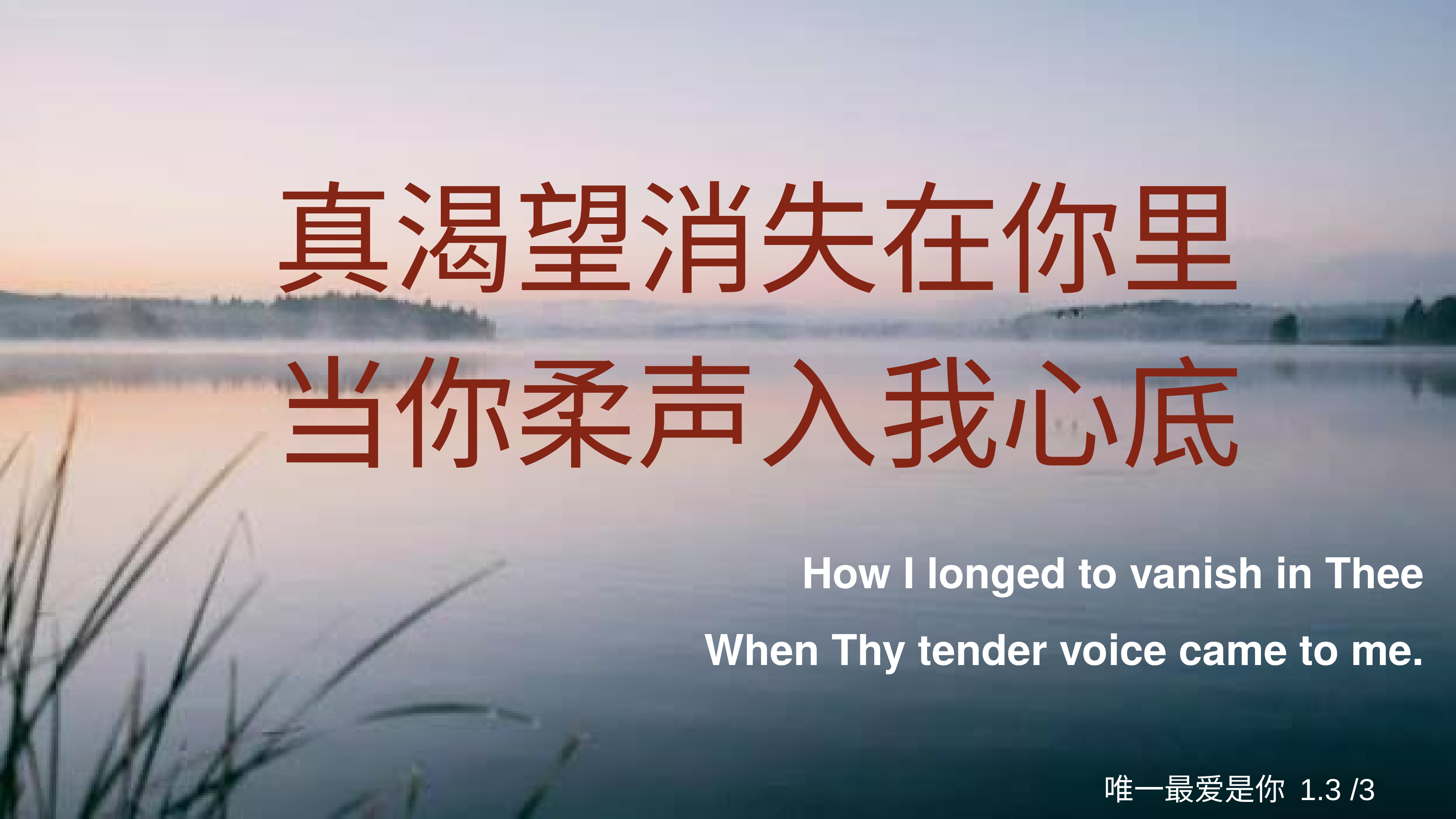

真渴望消失在你里
当你柔声入我心底
How I longed to vanish in Thee
When Thy tender voice came to me.
唯一最爱是你 1.3 /3